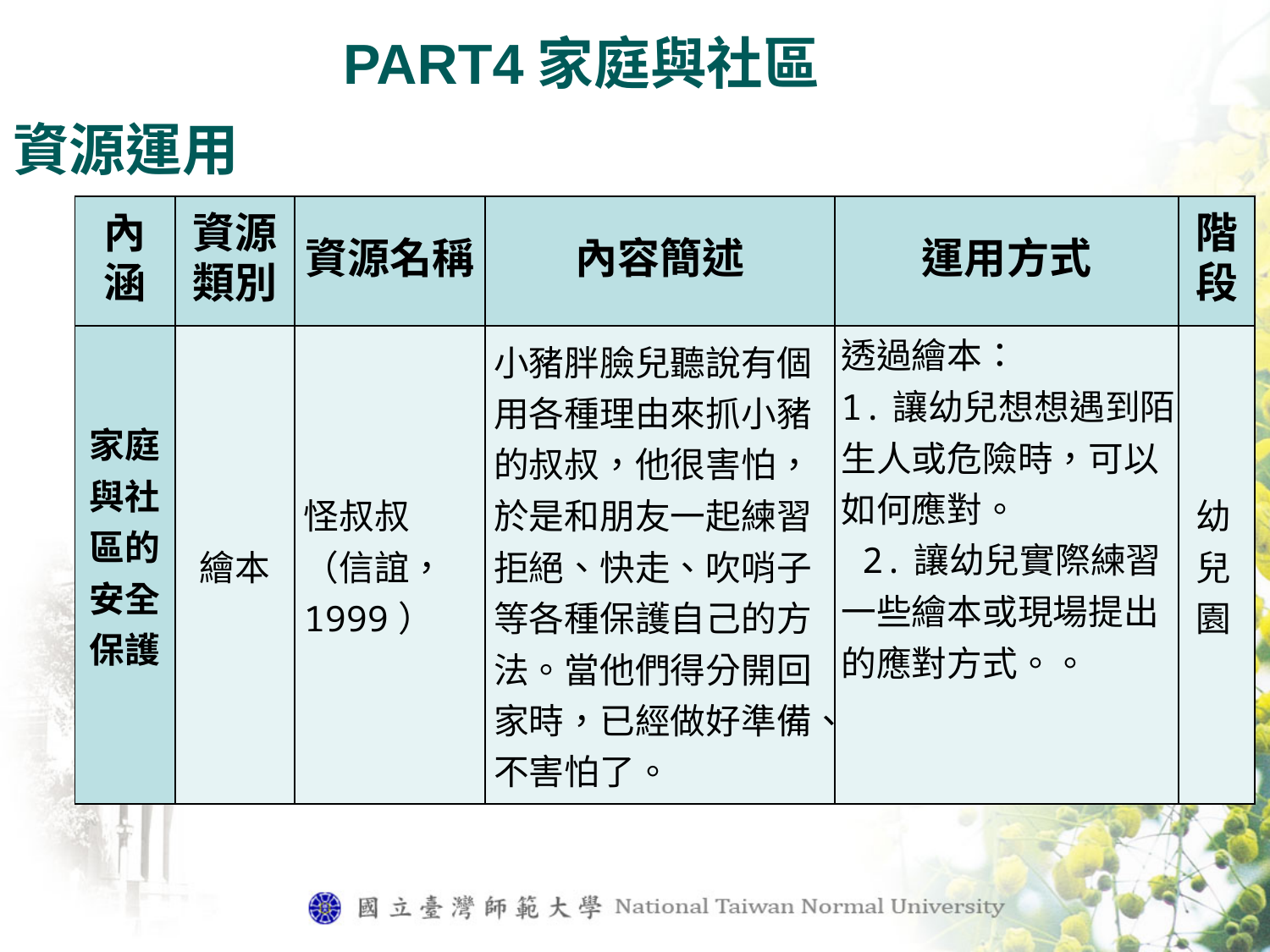

PART4家庭與社區
資源運用
| 內涵 | 資源類別 | 資源名稱 | 內容簡述 | 運用方式 | 階段 |
| --- | --- | --- | --- | --- | --- |
| 家庭與社區的 安全保護 | 繪本 | 怪叔叔 （信誼，1999） | 小豬胖臉兒聽說有個用各種理由來抓小豬的叔叔，他很害怕，於是和朋友一起練習拒絕、快走、吹哨子等各種保護自己的方法。當他們得分開回家時，已經做好準備、不害怕了。 | 透過繪本： 1.讓幼兒想想遇到陌生人或危險時，可以如何應對。 2.讓幼兒實際練習一些繪本或現場提出的應對方式。。 | 幼兒園 |